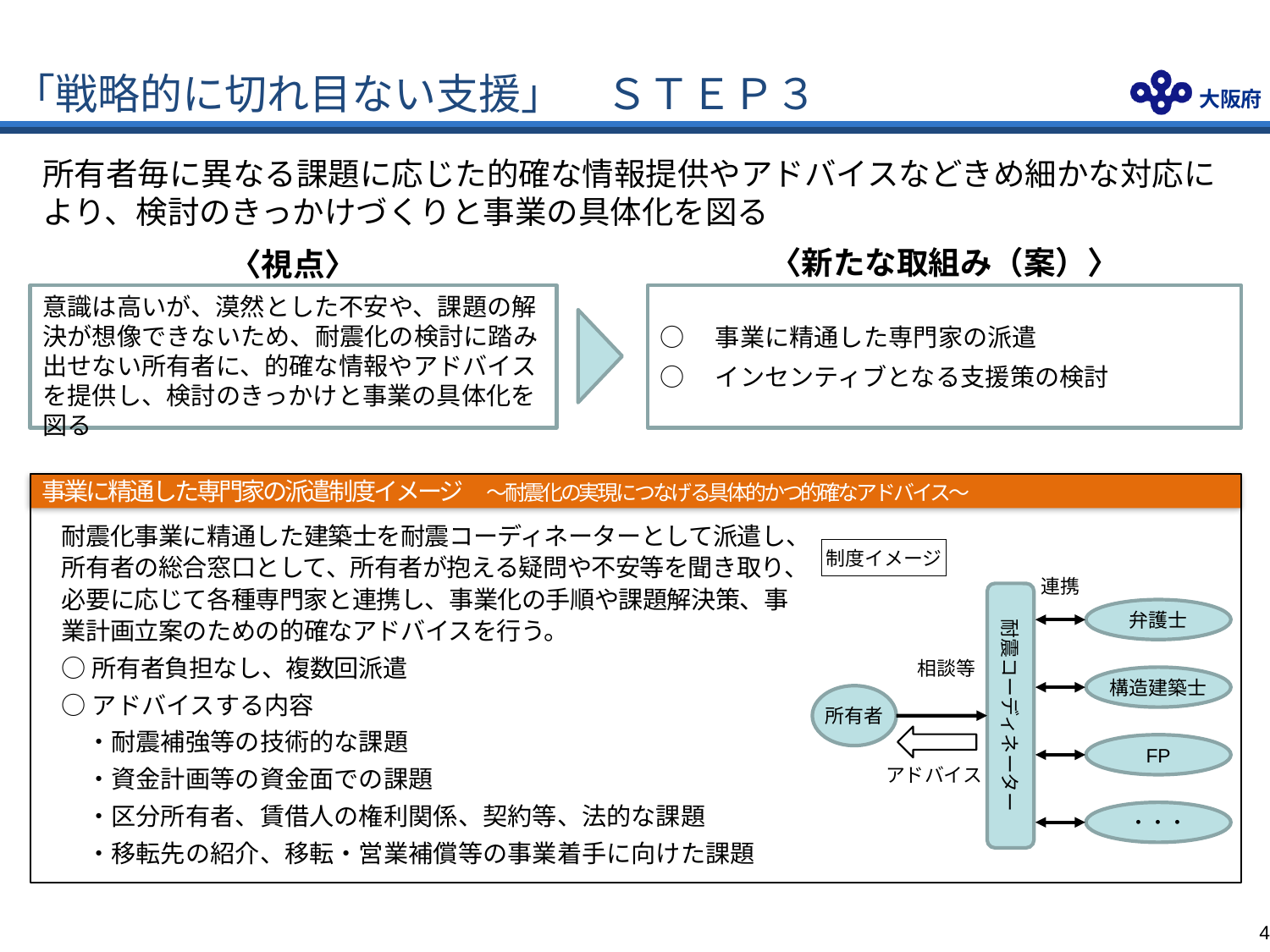

支援策の方向性「耐震化のきっかけづくり・具体化」

「戦略的に切れ目ない支援」　ＳＴＥＰ３
所有者毎に異なる課題に応じた的確な情報提供やアドバイスなどきめ細かな対応により、検討のきっかけづくりと事業の具体化を図る
〈新たな取組み（案）〉
〈視点〉
意識は高いが、漠然とした不安や、課題の解決が想像できないため、耐震化の検討に踏み出せない所有者に、的確な情報やアドバイスを提供し、検討のきっかけと事業の具体化を図る

○　事業に精通した専門家の派遣
○　インセンティブとなる支援策の検討

事業に精通した専門家の派遣制度イメージ　～耐震化の実現につなげる具体的かつ的確なアドバイス～

耐震化事業に精通した建築士を耐震コーディネーターとして派遣し、所有者の総合窓口として、所有者が抱える疑問や不安等を聞き取り、必要に応じて各種専門家と連携し、事業化の手順や課題解決策、事業計画立案のための的確なアドバイスを行う。
○所有者負担なし、複数回派遣
○アドバイスする内容
・耐震補強等の技術的な課題
・資金計画等の資金面での課題
・区分所有者、賃借人の権利関係、契約等、法的な課題
・移転先の紹介、移転・営業補償等の事業着手に向けた課題
制度イメージ
連携
耐震コーディネーター
弁護士
相談等
構造建築士
所有者

FP
アドバイス
・・・
4